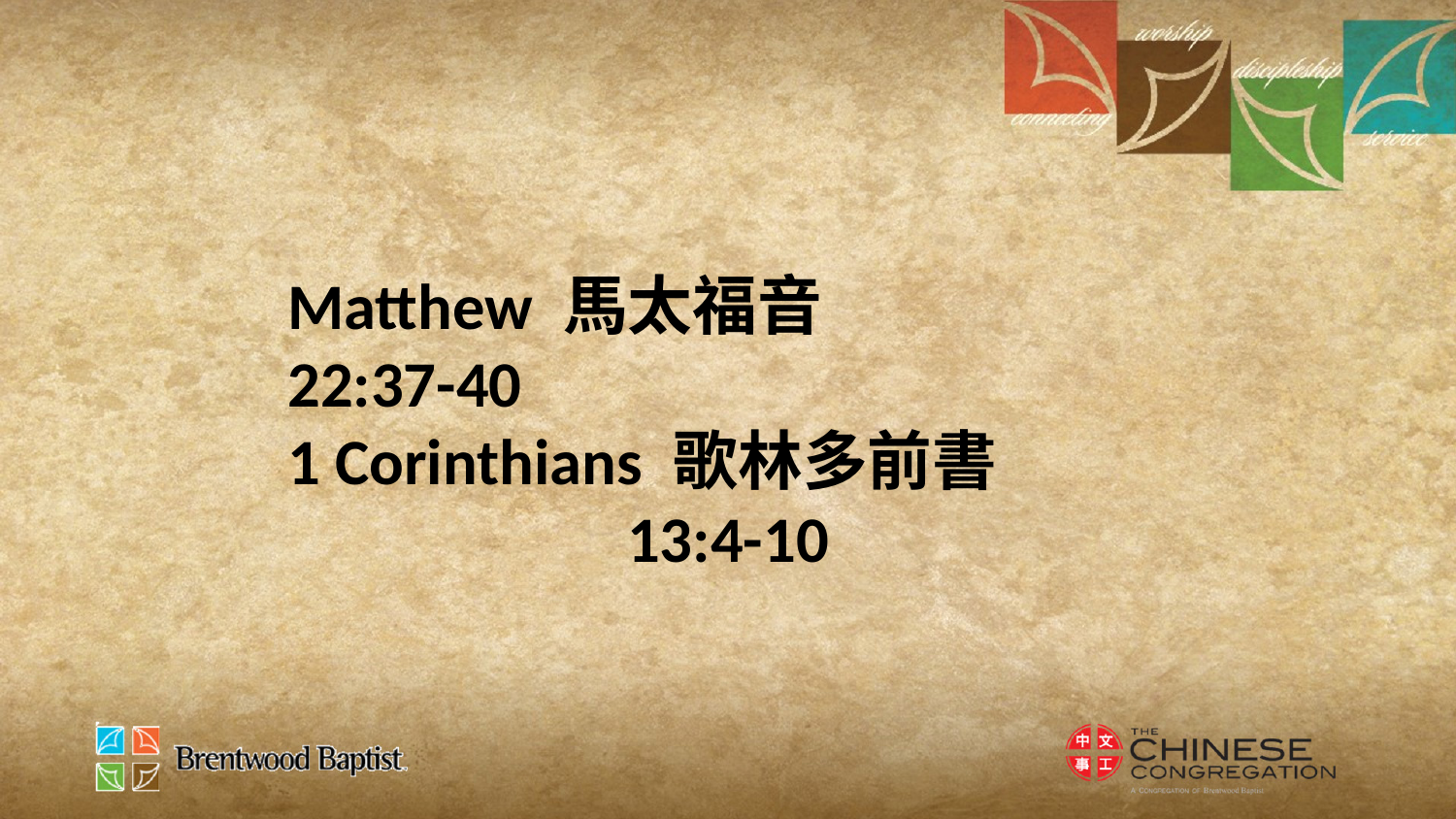

Matthew 馬太福音
22:37-40
1 Corinthians 歌林多前書
13:4-10